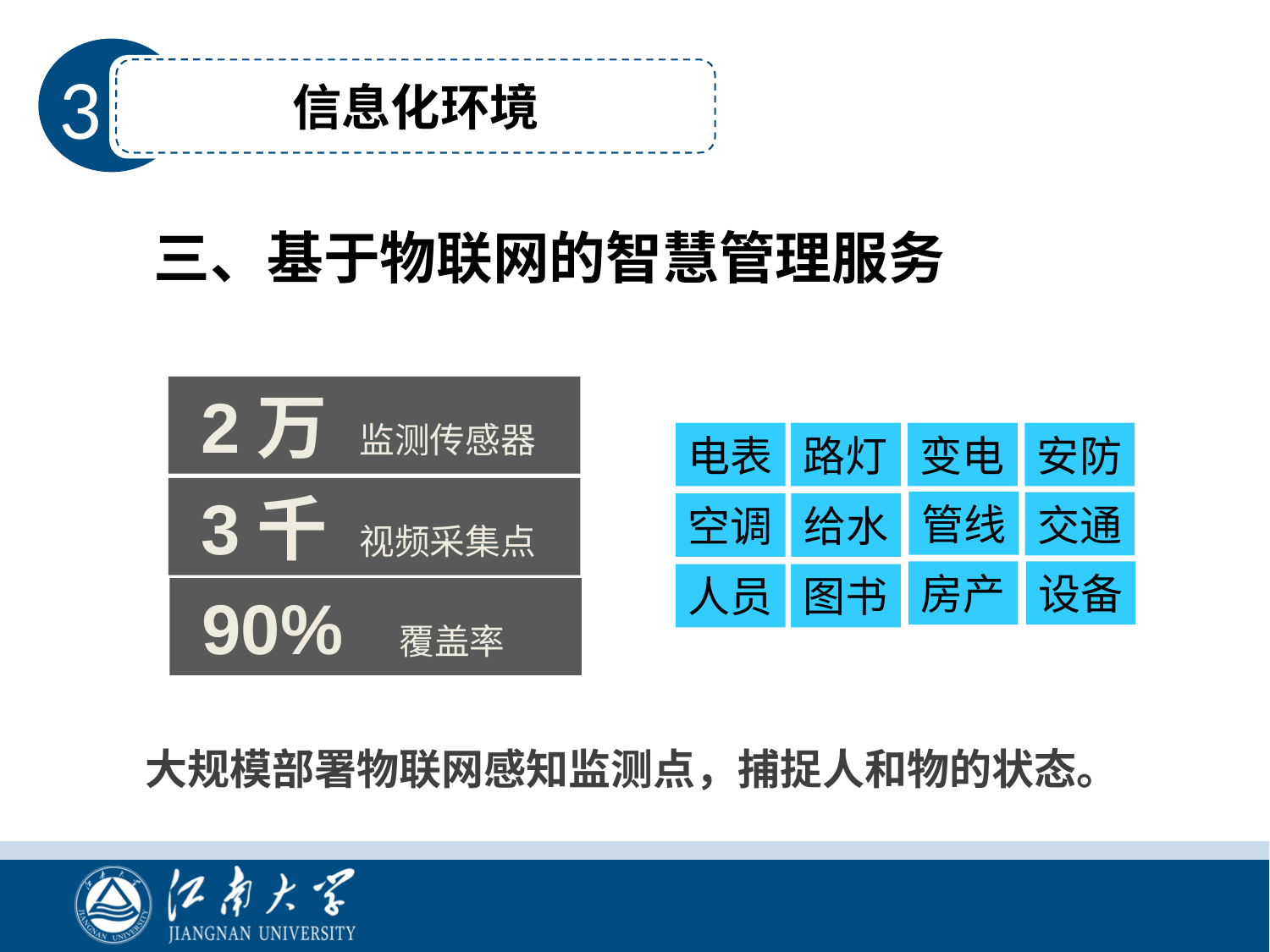

信息化环境

3
三、基于物联网的智慧管理服务
 2万  监测传感器
安防
电表
路灯
变电
 3千  视频采集点
管线
交通
给水
空调
房产
设备
图书
人员
 90%  覆盖率
大规模部署物联网感知监测点，捕捉人和物的状态。